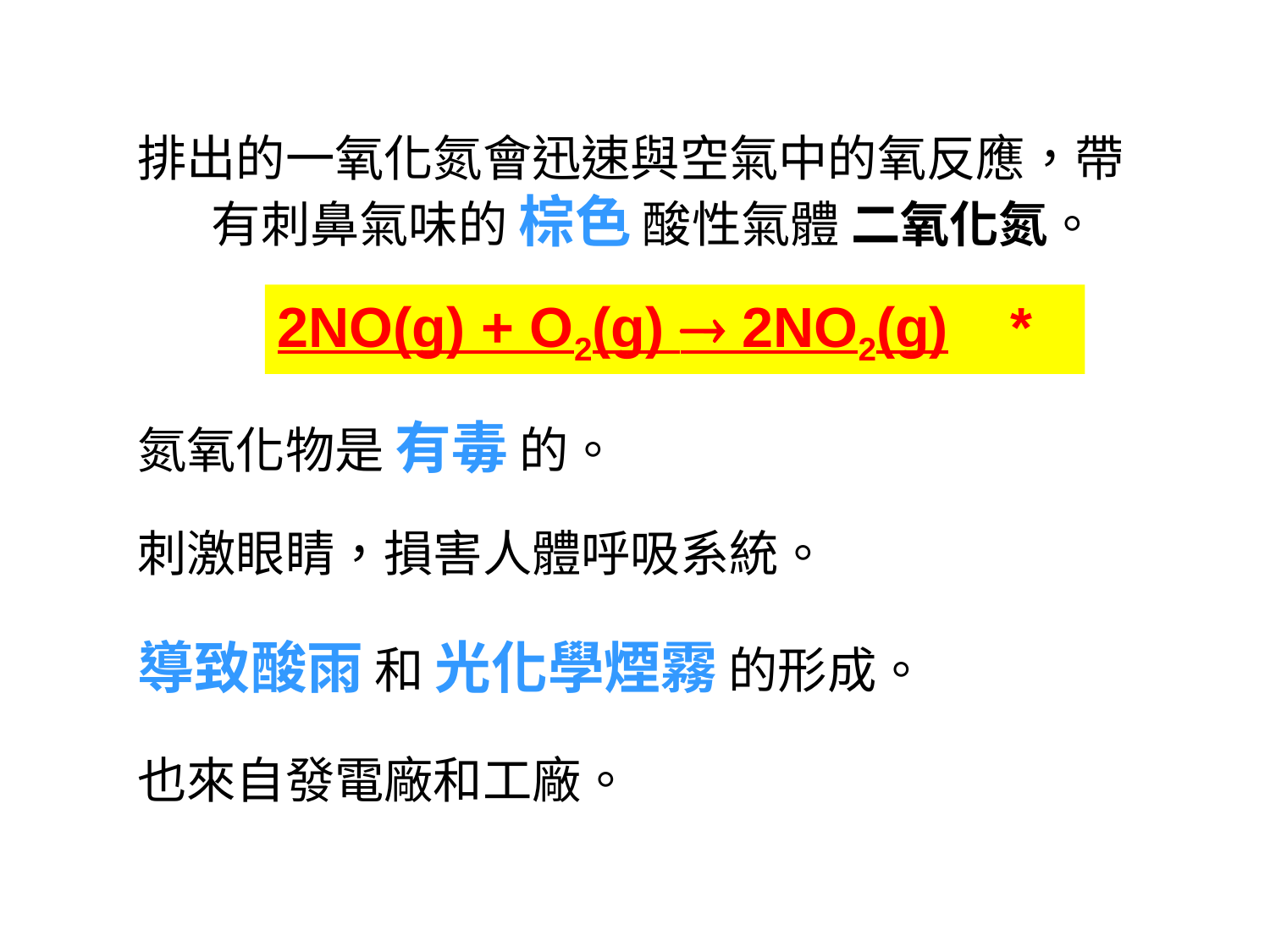

排出的一氧化氮會迅速與空氣中的氧反應，帶有刺鼻氣味的 棕色 酸性氣體 二氧化氮。
2NO(g) + O2(g) → 2NO2(g)    *
氮氧化物是 有毒 的。
刺激眼睛，損害人體呼吸系統。
導致酸雨 和 光化學煙霧 的形成。
也來自發電廠和工廠。